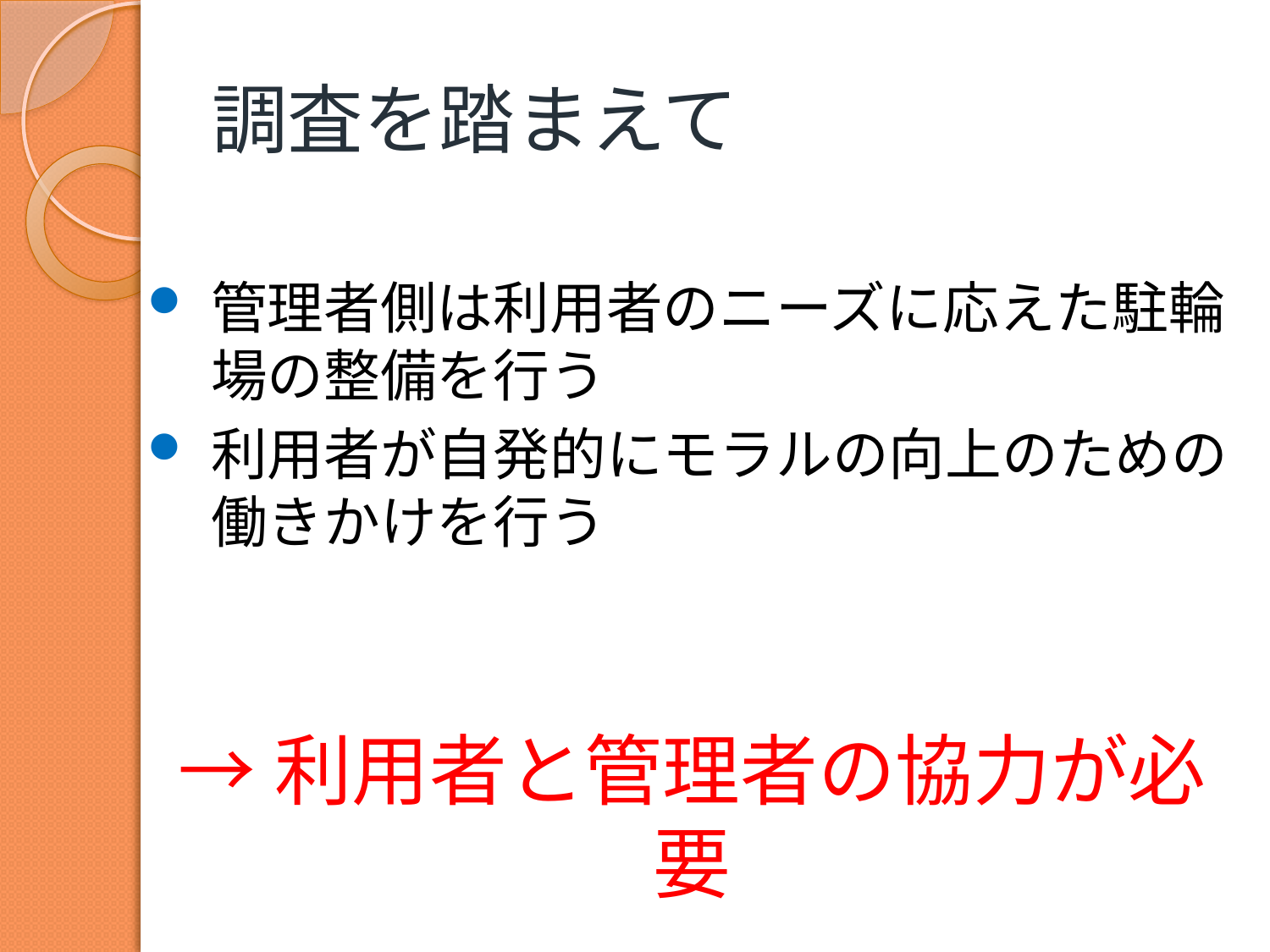

# 調査を踏まえて
管理者側は利用者のニーズに応えた駐輪場の整備を行う
利用者が自発的にモラルの向上のための働きかけを行う

→利用者と管理者の協力が必要